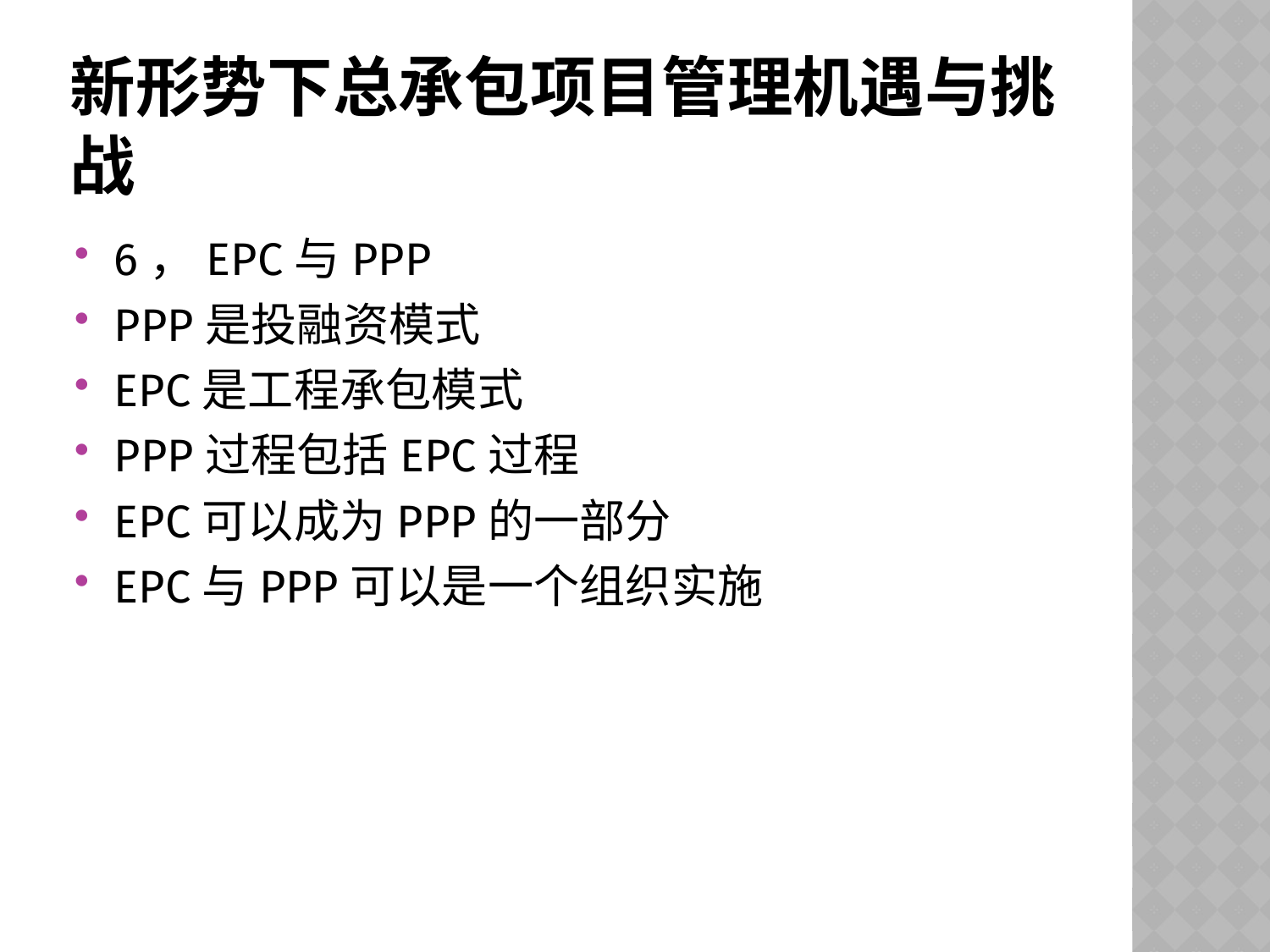

# 新形势下总承包项目管理机遇与挑战
6，EPC与PPP
PPP是投融资模式
EPC是工程承包模式
PPP过程包括EPC过程
EPC可以成为PPP的一部分
EPC与PPP可以是一个组织实施